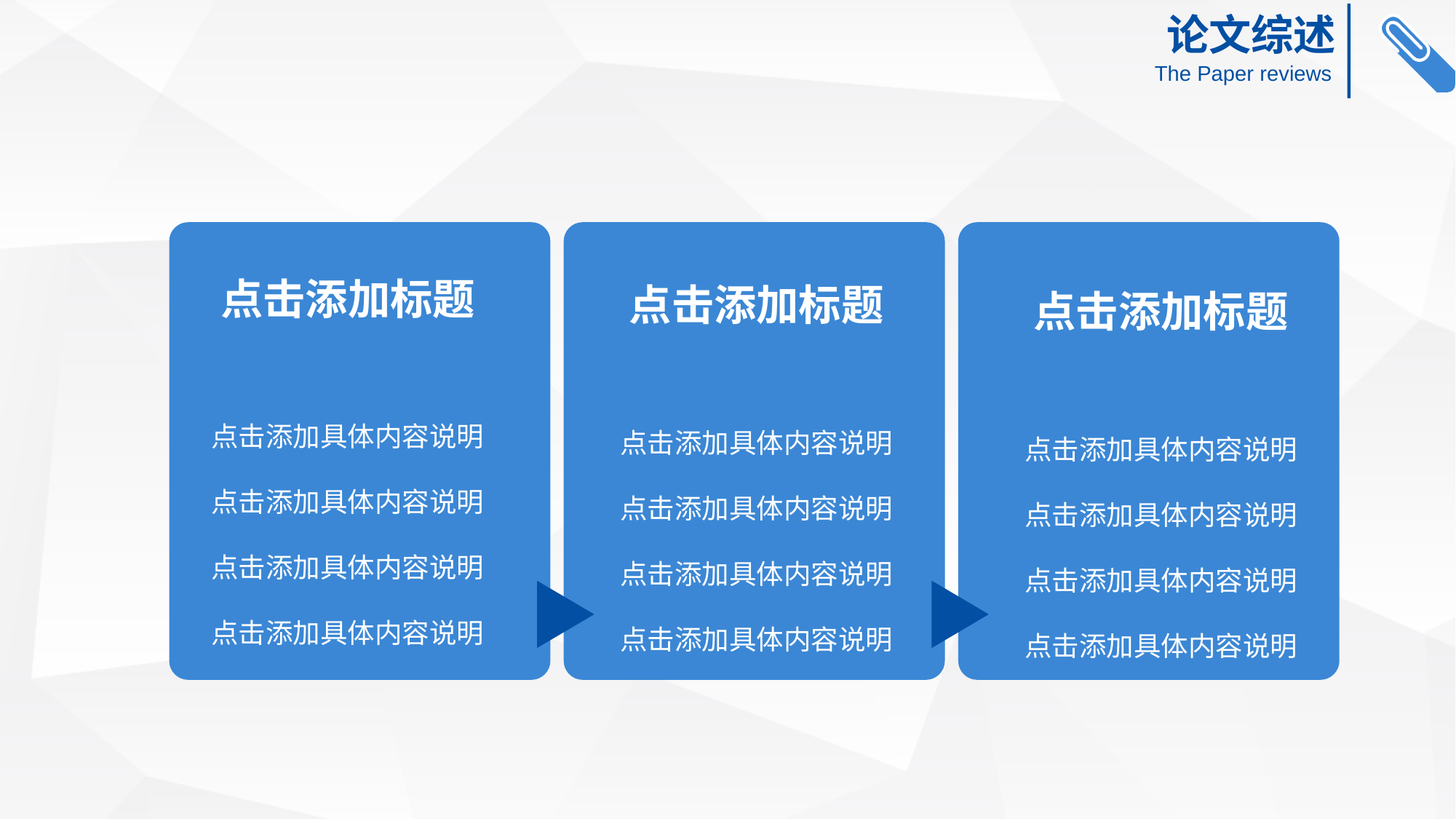

论文综述
The Paper reviews

点击添加标题
点击添加标题
点击添加标题
点击添加具体内容说明
点击添加具体内容说明
点击添加具体内容说明
点击添加具体内容说明
点击添加具体内容说明
点击添加具体内容说明
点击添加具体内容说明
点击添加具体内容说明
点击添加具体内容说明
点击添加具体内容说明
点击添加具体内容说明
点击添加具体内容说明